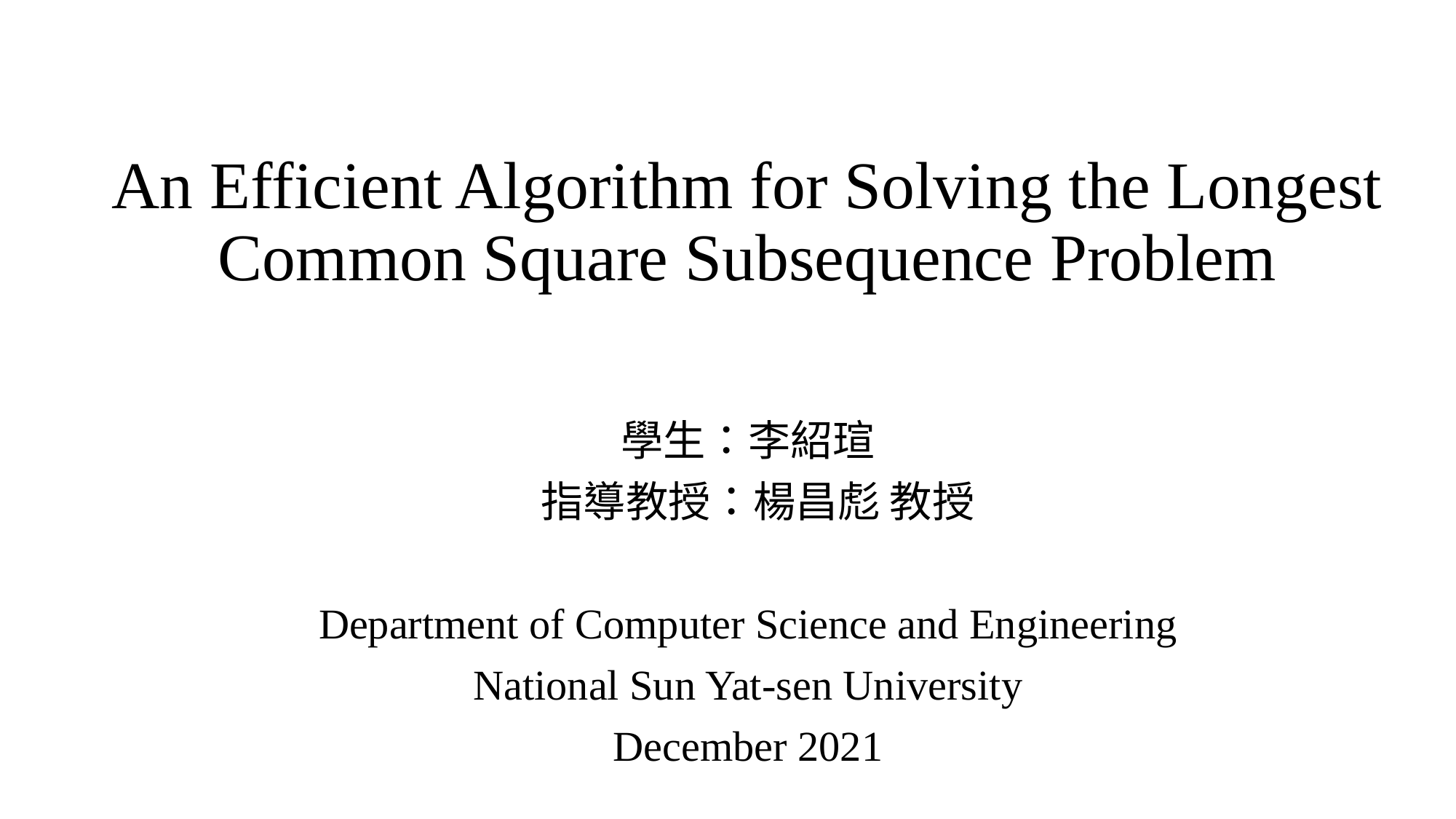

# An Efficient Algorithm for Solving the Longest Common Square Subsequence Problem

學生：李紹瑄
 指導教授：楊昌彪 教授

Department of Computer Science and Engineering
National Sun Yat-sen University
December 2021